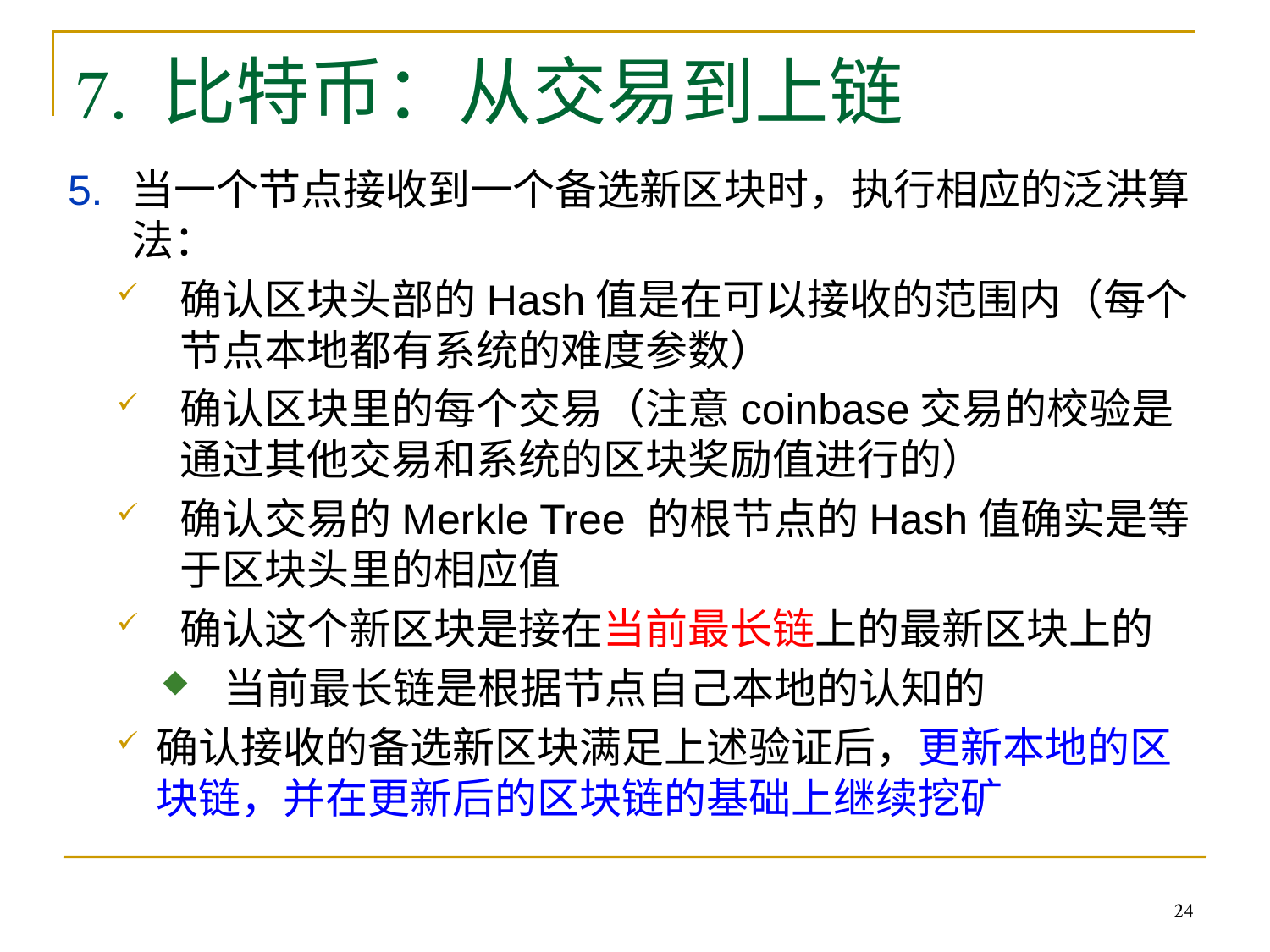

7. 比特币：从交易到上链
当一个节点接收到一个备选新区块时，执行相应的泛洪算法：
确认区块头部的Hash值是在可以接收的范围内（每个节点本地都有系统的难度参数）
确认区块里的每个交易（注意coinbase交易的校验是通过其他交易和系统的区块奖励值进行的）
确认交易的Merkle Tree 的根节点的Hash值确实是等于区块头里的相应值
确认这个新区块是接在当前最长链上的最新区块上的
当前最长链是根据节点自己本地的认知的
确认接收的备选新区块满足上述验证后，更新本地的区块链，并在更新后的区块链的基础上继续挖矿
24